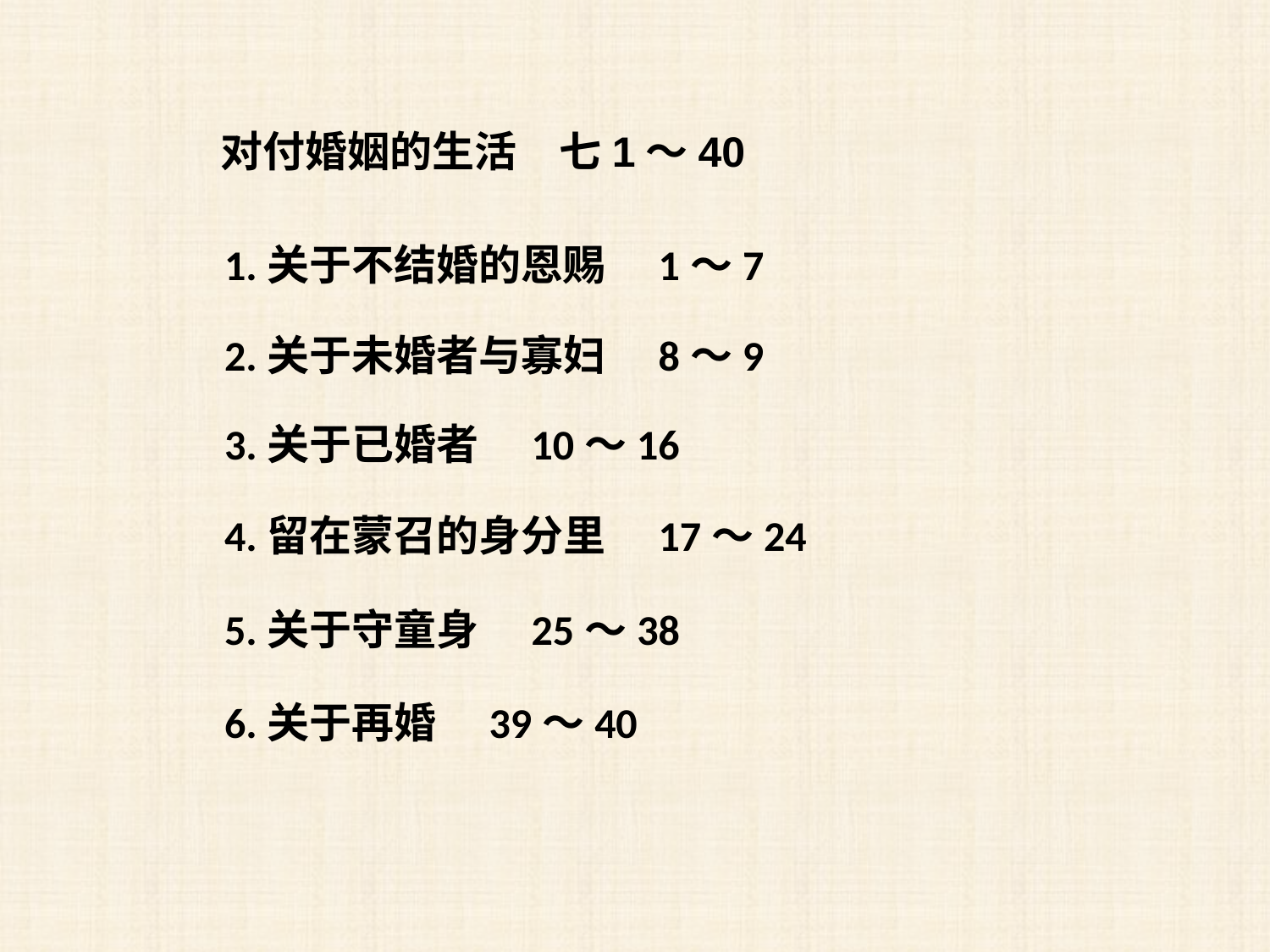

对付婚姻的生活　七1～40
1.关于不结婚的恩赐　1～7
2.关于未婚者与寡妇　8～9
3.关于已婚者　10～16
4.留在蒙召的身分里　17～24
5.关于守童身　25～38
6.关于再婚　39～40